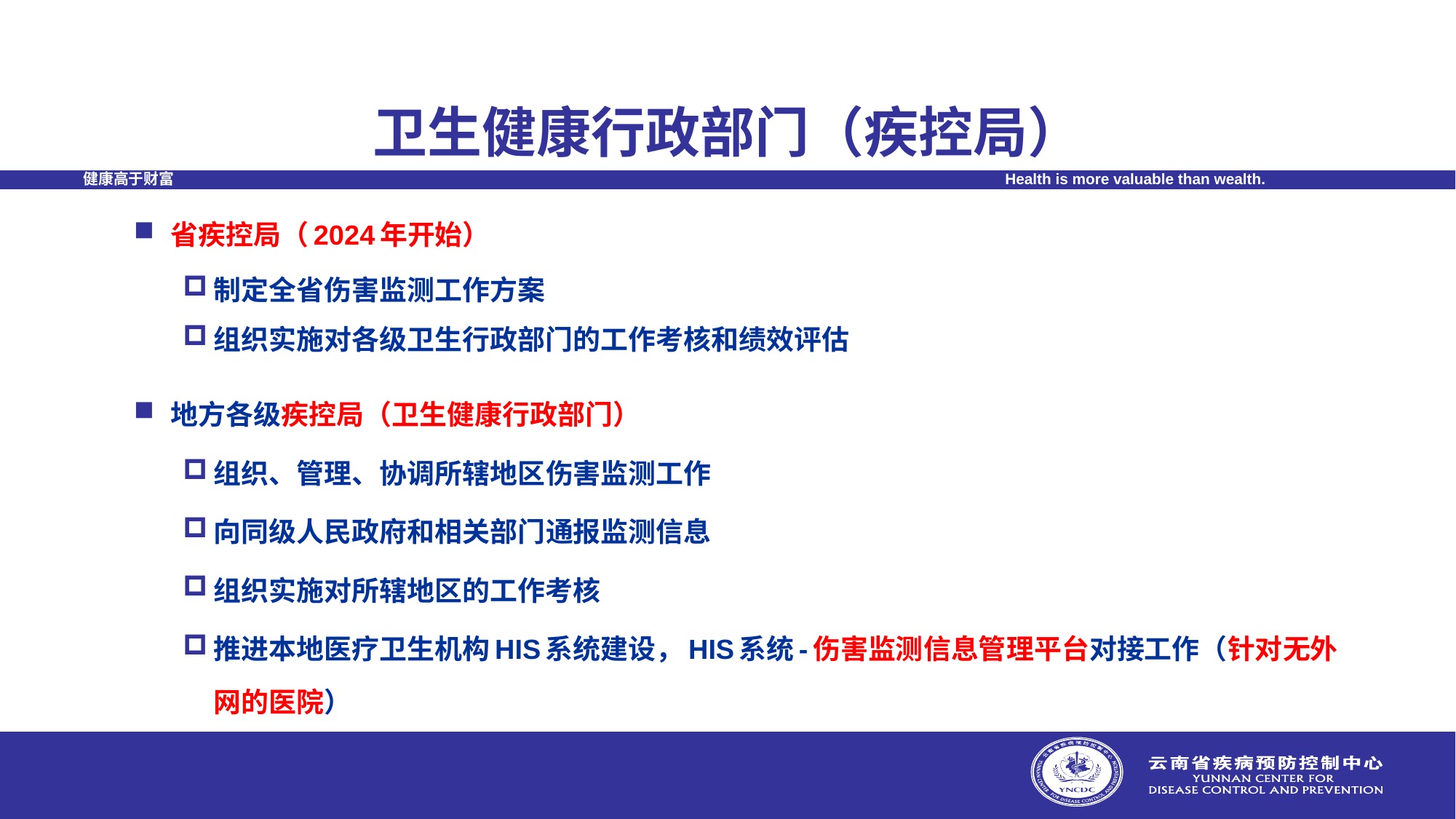

# 卫生健康行政部门（疾控局）
省疾控局（2024年开始）
制定全省伤害监测工作方案
组织实施对各级卫生行政部门的工作考核和绩效评估
地方各级疾控局（卫生健康行政部门）
组织、管理、协调所辖地区伤害监测工作
向同级人民政府和相关部门通报监测信息
组织实施对所辖地区的工作考核
推进本地医疗卫生机构HIS系统建设，HIS系统-伤害监测信息管理平台对接工作（针对无外网的医院）